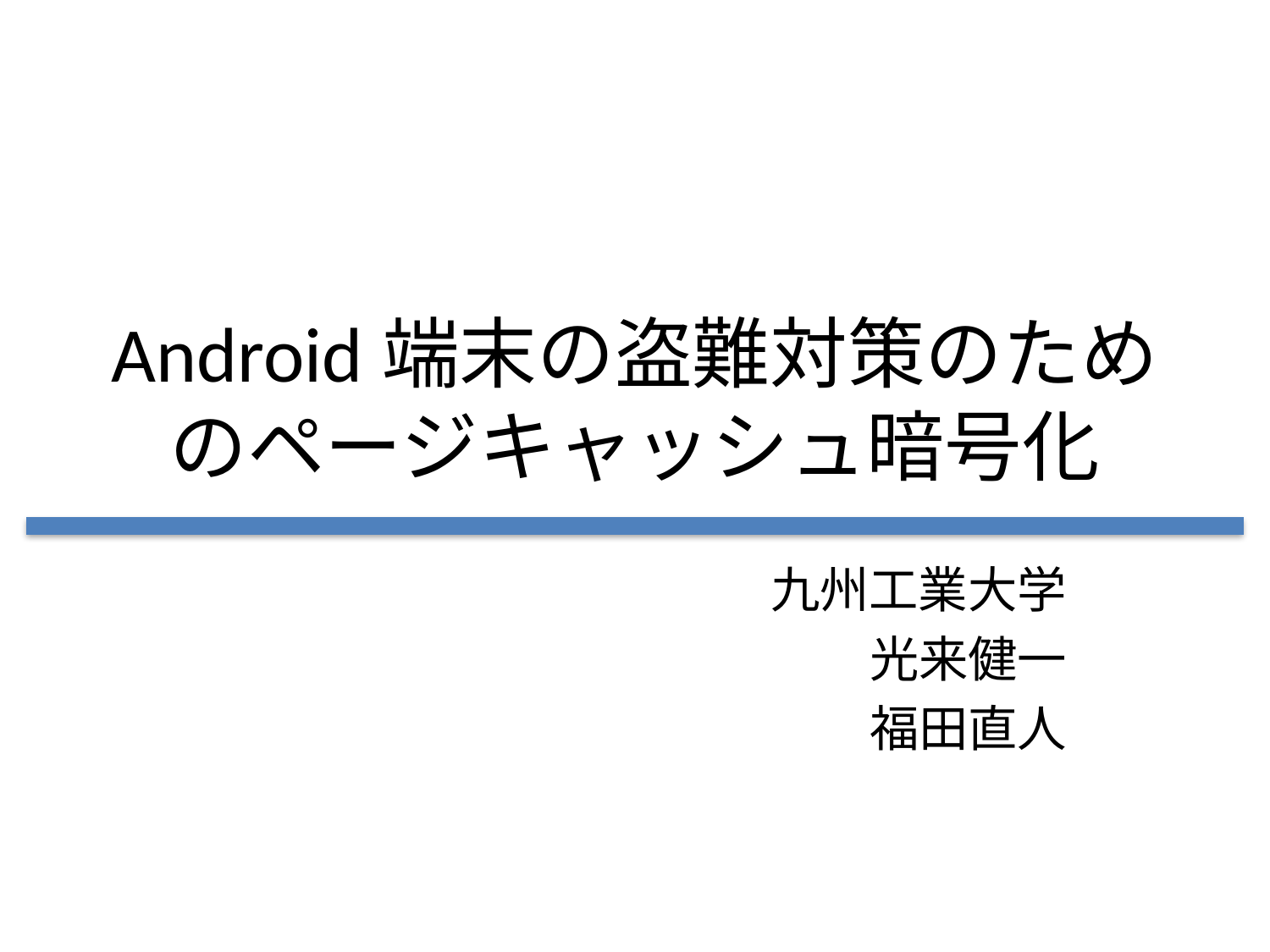

# Android端末の盗難対策のためのページキャッシュ暗号化
九州工業大学
光来健一
福田直人